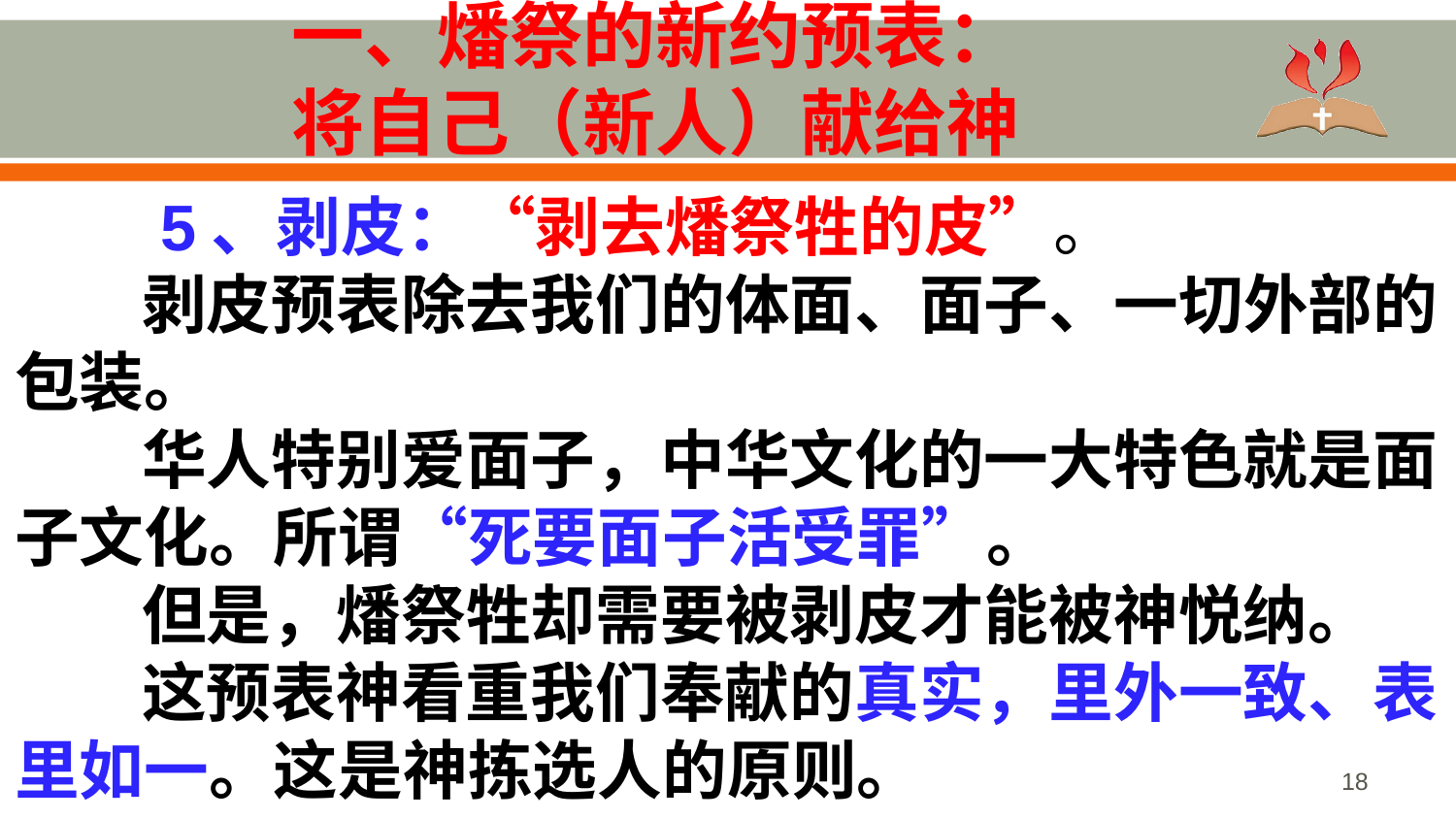

# 一、燔祭的新约预表： 将自己（新人）献给神
	5、剥皮：“剥去燔祭牲的皮”。
剥皮预表除去我们的体面、面子、一切外部的包装。
华人特别爱面子，中华文化的一大特色就是面子文化。所谓“死要面子活受罪”。
但是，燔祭牲却需要被剥皮才能被神悦纳。
这预表神看重我们奉献的真实，里外一致、表里如一。这是神拣选人的原则。

18